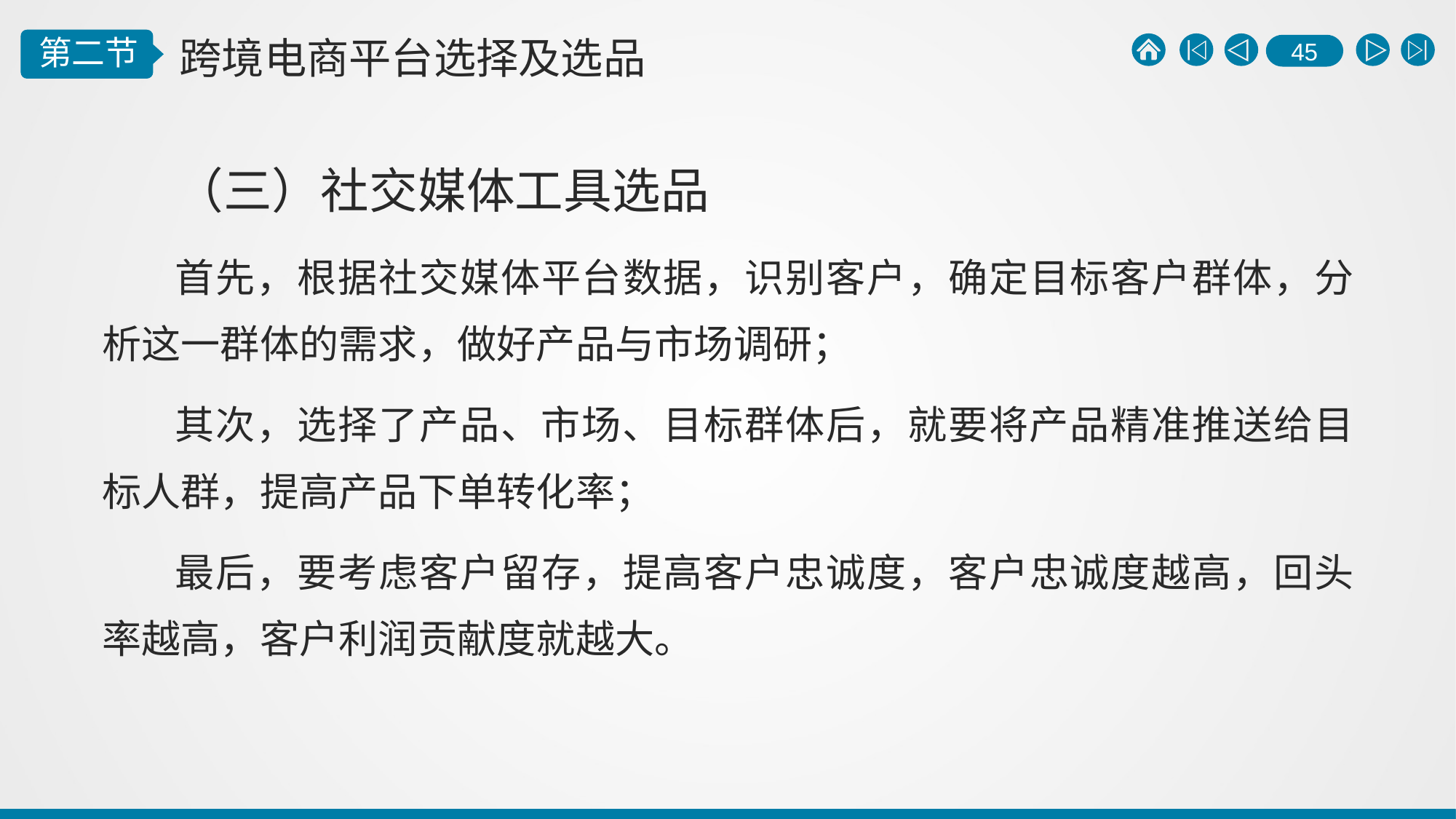

（三）社交媒体工具选品
首先，根据社交媒体平台数据，识别客户，确定目标客户群体，分析这一群体的需求，做好产品与市场调研；
其次，选择了产品、市场、目标群体后，就要将产品精准推送给目标人群，提高产品下单转化率；
最后，要考虑客户留存，提高客户忠诚度，客户忠诚度越高，回头率越高，客户利润贡献度就越大。